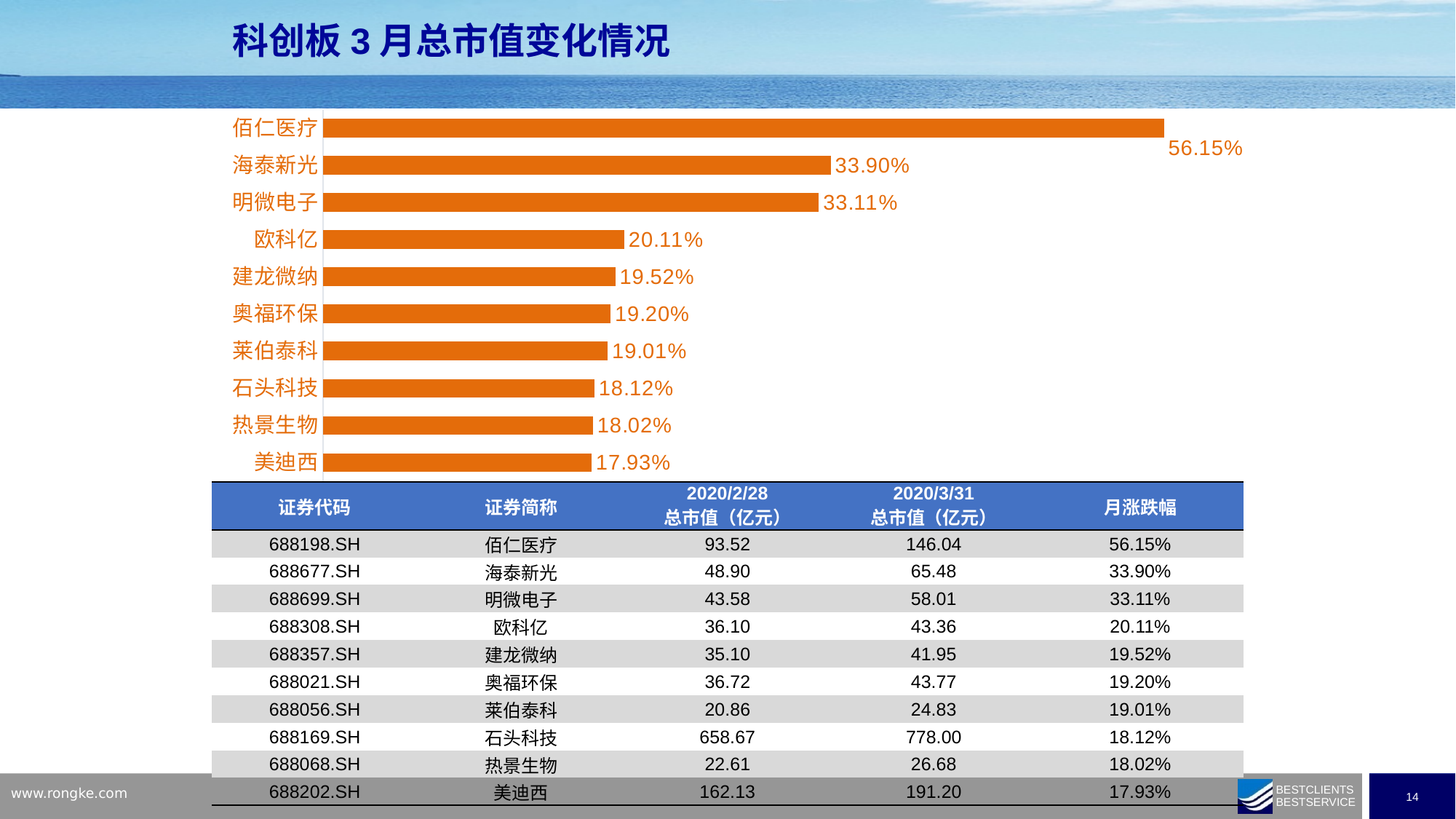

科创板3月总市值变化情况

[unsupported chart]

| 证券代码 | 证券简称 | 2020/2/28 总市值（亿元） | 2020/3/31 总市值（亿元） | 月涨跌幅 |
| --- | --- | --- | --- | --- |
| 688198.SH | 佰仁医疗 | 93.52 | 146.04 | 56.15% |
| 688677.SH | 海泰新光 | 48.90 | 65.48 | 33.90% |
| 688699.SH | 明微电子 | 43.58 | 58.01 | 33.11% |
| 688308.SH | 欧科亿 | 36.10 | 43.36 | 20.11% |
| 688357.SH | 建龙微纳 | 35.10 | 41.95 | 19.52% |
| 688021.SH | 奥福环保 | 36.72 | 43.77 | 19.20% |
| 688056.SH | 莱伯泰科 | 20.86 | 24.83 | 19.01% |
| 688169.SH | 石头科技 | 658.67 | 778.00 | 18.12% |
| 688068.SH | 热景生物 | 22.61 | 26.68 | 18.02% |
| 688202.SH | 美迪西 | 162.13 | 191.20 | 17.93% |